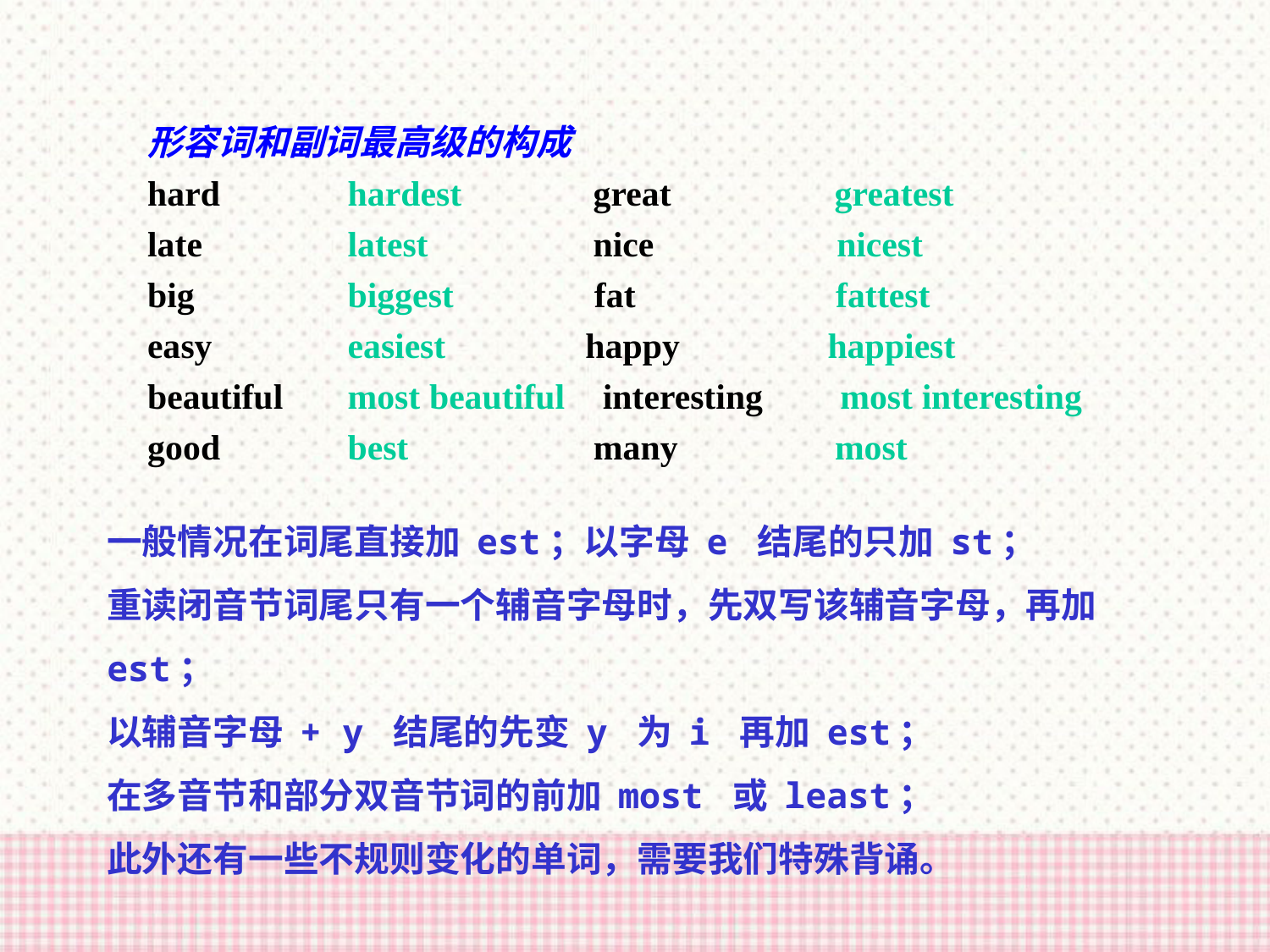

形容词和副词最高级的构成
hard                                          great
late                                            nice
big                                             fat
easy                                          happy
beautiful                                    interesting
good                                          many
hardest                                          greatest
latest                                              nicest
biggest                                           fattest
easiest                                           happiest
most beautiful                               most interesting
best                                                most
一般情况在词尾直接加 est；以字母 e 结尾的只加 st；
重读闭音节词尾只有一个辅音字母时，先双写该辅音字母，再加 est；
以辅音字母 + y 结尾的先变 y 为 i 再加 est；
在多音节和部分双音节词的前加 most 或 least；
此外还有一些不规则变化的单词，需要我们特殊背诵。